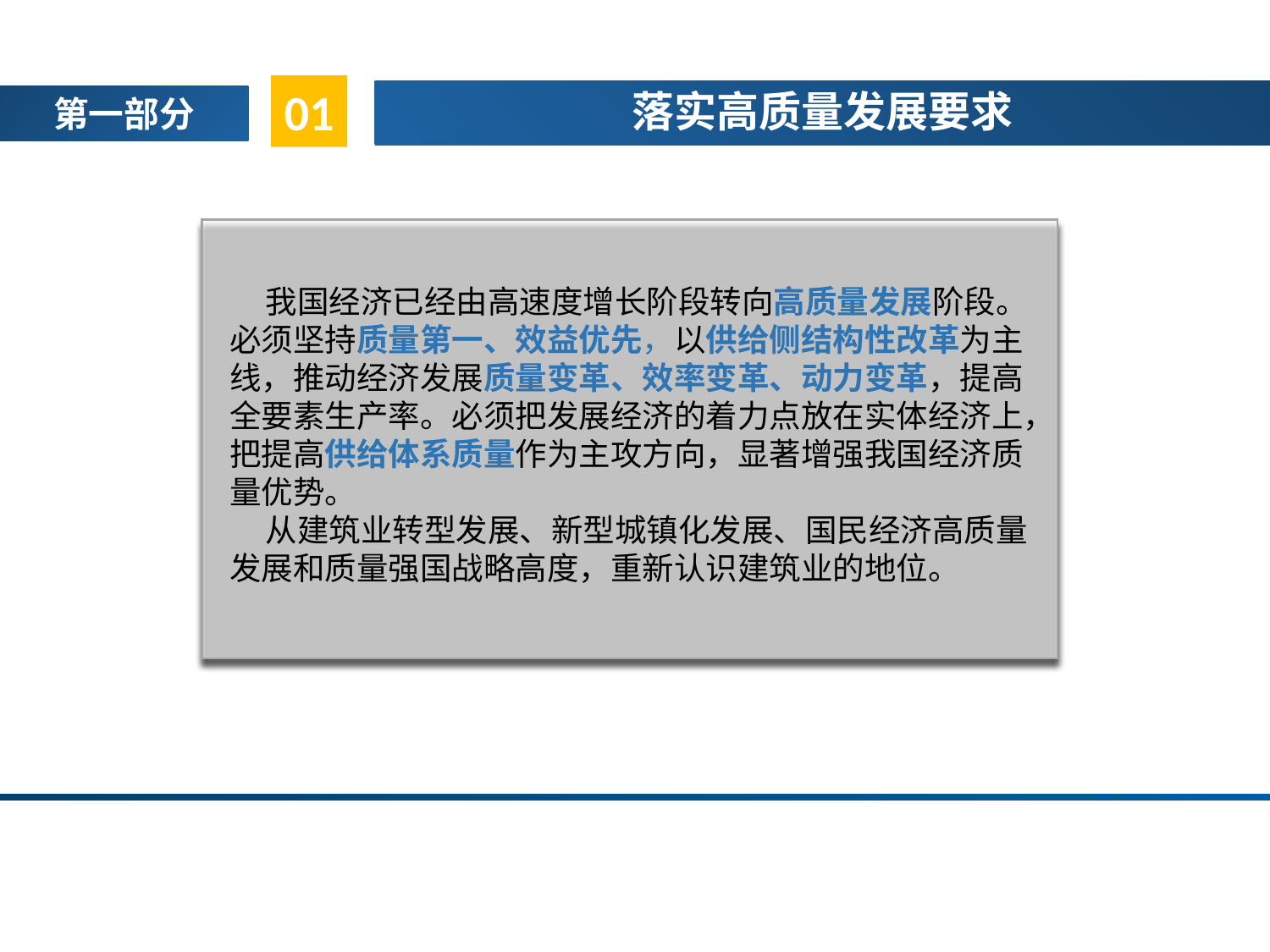

01
落实高质量发展要求

第一部分

    我国经济已经由高速度增长阶段转向高质量发展阶段。必须坚持质量第一、效益优先，以供给侧结构性改革为主线，推动经济发展质量变革、效率变革、动力变革，提高全要素生产率。必须把发展经济的着力点放在实体经济上，把提高供给体系质量作为主攻方向，显著增强我国经济质量优势。
    从建筑业转型发展、新型城镇化发展、国民经济高质量发展和质量强国战略高度，重新认识建筑业的地位。